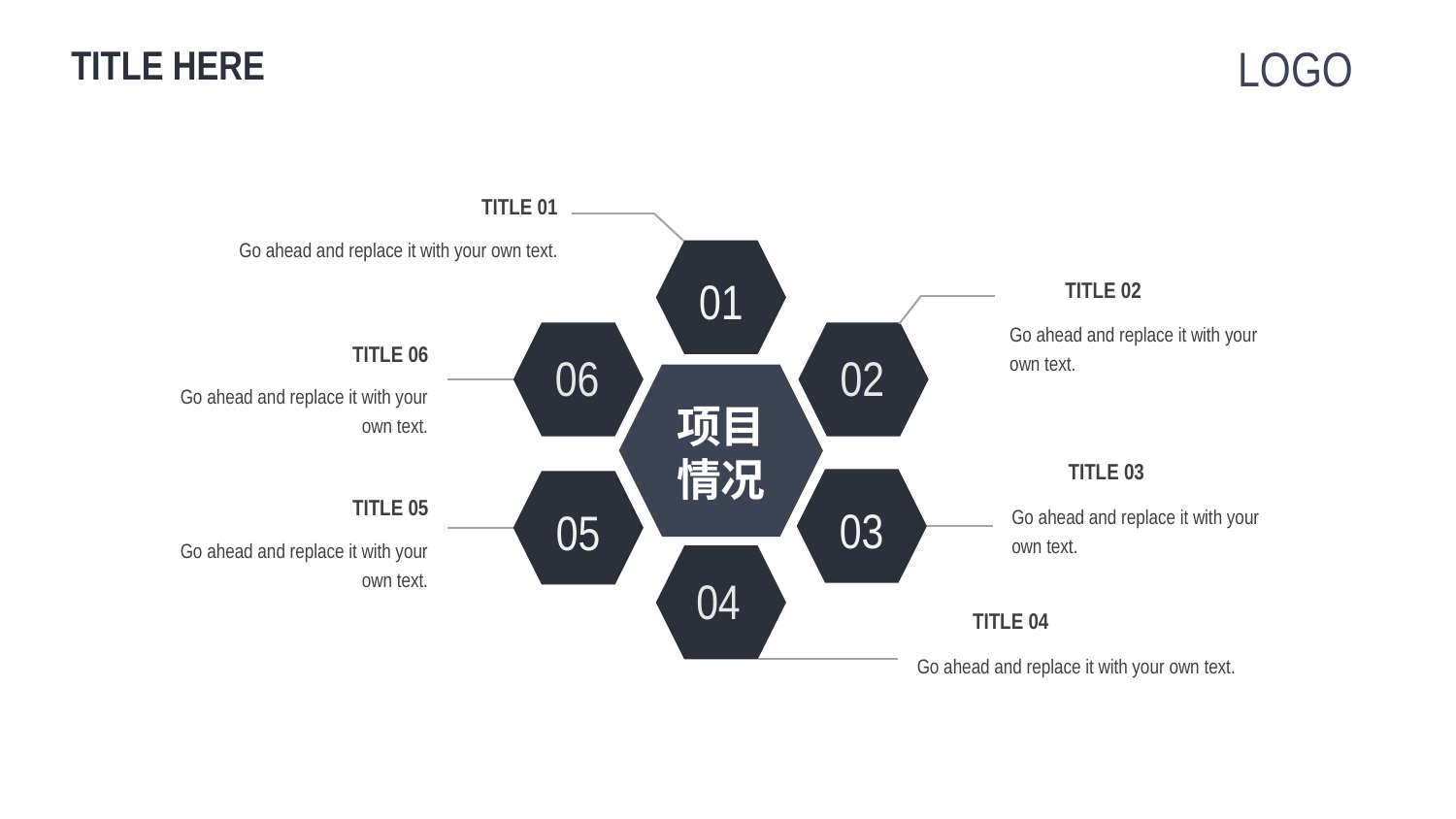

LOGO
TITLE HERE
TITLE 01
Go ahead and replace it with your own text.

01
TITLE 02
Go ahead and replace it with your own text.

06

02
TITLE 06

项目情况
Go ahead and replace it with your own text.
TITLE 03

03

05
TITLE 05
Go ahead and replace it with your own text.
Go ahead and replace it with your own text.

04
TITLE 04
Go ahead and replace it with your own text.